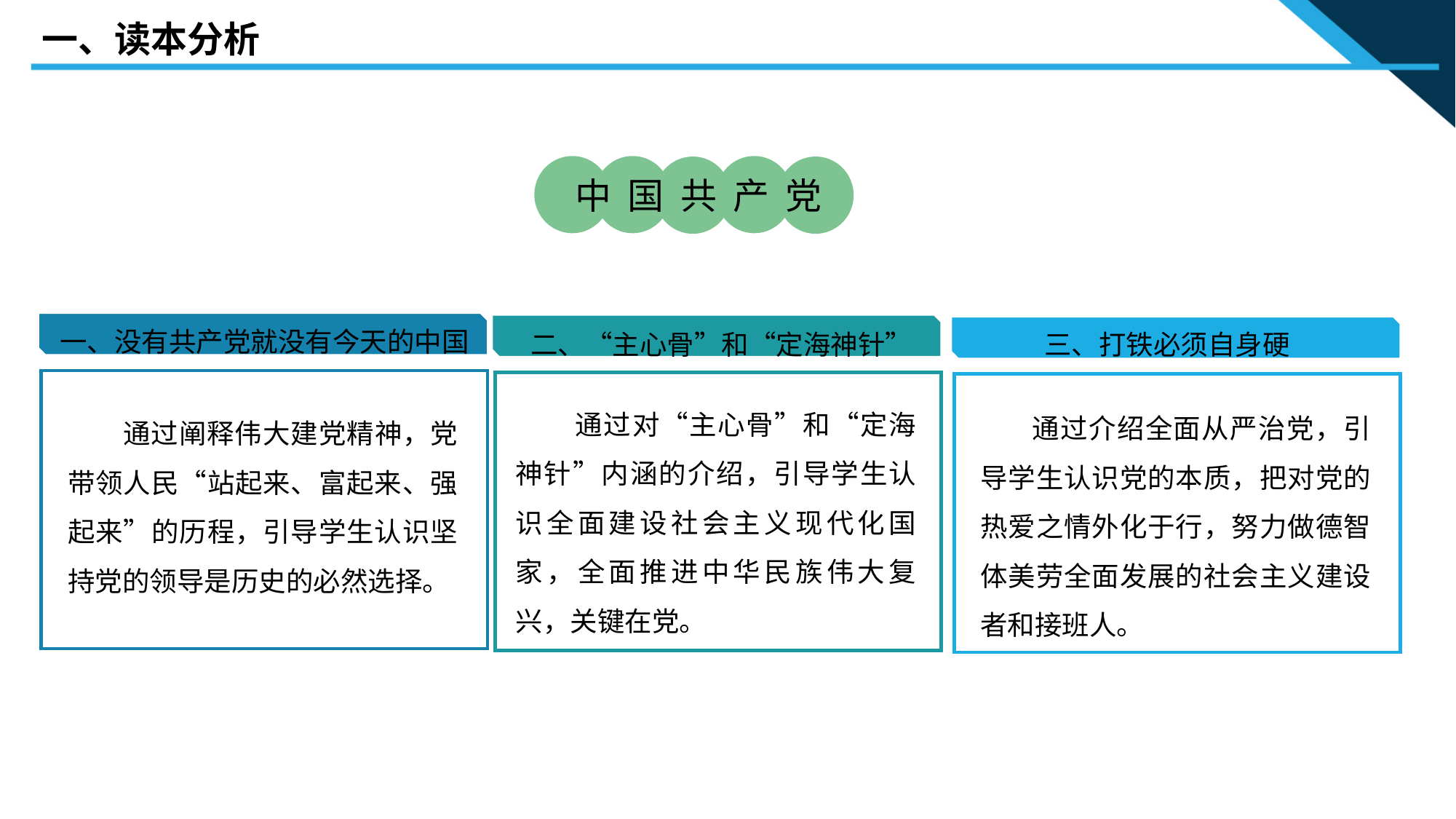

一、读本分析

中  国  共  产  党
一、没有共产党就没有今天的中国

       通过阐释伟大建党精神，党带领人民“站起来、富起来、强起来”的历程，引导学生认识坚持党的领导是历史的必然选择。
 二、“主心骨”和“定海神针”

       通过对“主心骨”和“定海神针”内涵的介绍，引导学生认识全面建设社会主义现代化国家，全面推进中华民族伟大复兴，关键在党。
三、打铁必须自身硬

      通过介绍全面从严治党，引导学生认识党的本质，把对党的热爱之情外化于行，努力做德智体美劳全面发展的社会主义建设者和接班人。